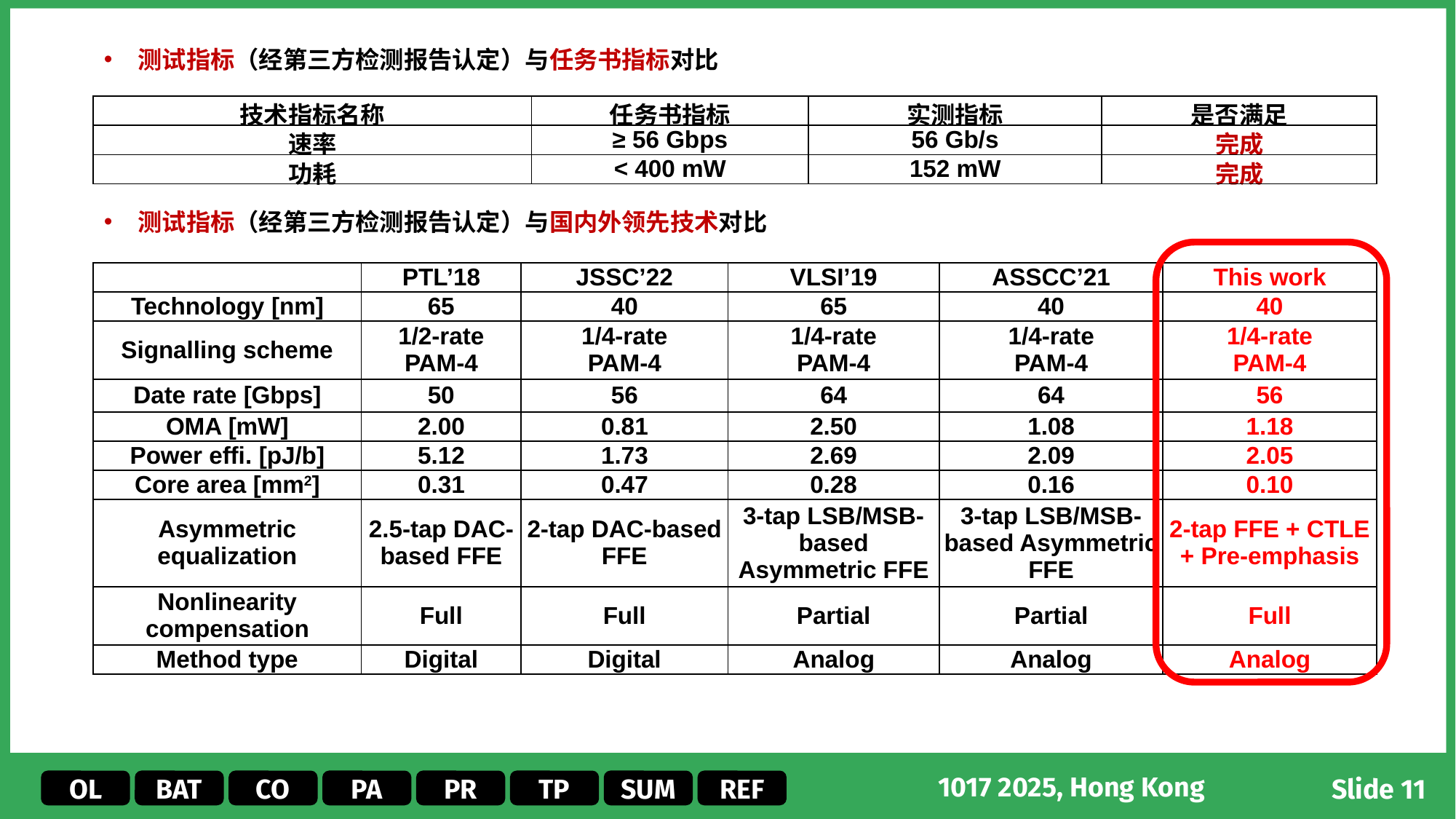

测试指标（经第三方检测报告认定）与任务书指标对比
| 技术指标名称 | 任务书指标 | 实测指标 | 是否满足 |
| --- | --- | --- | --- |
| 速率 | ≥ 56 Gbps | 56 Gb/s | 完成 |
| 功耗 | < 400 mW | 152 mW | 完成 |
测试指标（经第三方检测报告认定）与国内外领先技术对比

|  | PTL’18 | JSSC’22 | VLSI’19 | ASSCC’21 | This work |
| --- | --- | --- | --- | --- | --- |
| Technology [nm] | 65 | 40 | 65 | 40 | 40 |
| Signalling scheme | 1/2-rate PAM-4 | 1/4-rate PAM-4 | 1/4-rate PAM-4 | 1/4-rate PAM-4 | 1/4-rate PAM-4 |
| Date rate [Gbps] | 50 | 56 | 64 | 64 | 56 |
| OMA [mW] | 2.00 | 0.81 | 2.50 | 1.08 | 1.18 |
| Power effi. [pJ/b] | 5.12 | 1.73 | 2.69 | 2.09 | 2.05 |
| Core area [mm2] | 0.31 | 0.47 | 0.28 | 0.16 | 0.10 |
| Asymmetric equalization | 2.5-tap DAC-based FFE | 2-tap DAC-based FFE | 3-tap LSB/MSB-based Asymmetric FFE | 3-tap LSB/MSB-based Asymmetric FFE | 2-tap FFE + CTLE + Pre-emphasis |
| Nonlinearity compensation | Full | Full | Partial | Partial | Full |
| Method type | Digital | Digital | Analog | Analog | Analog |
Slide 11